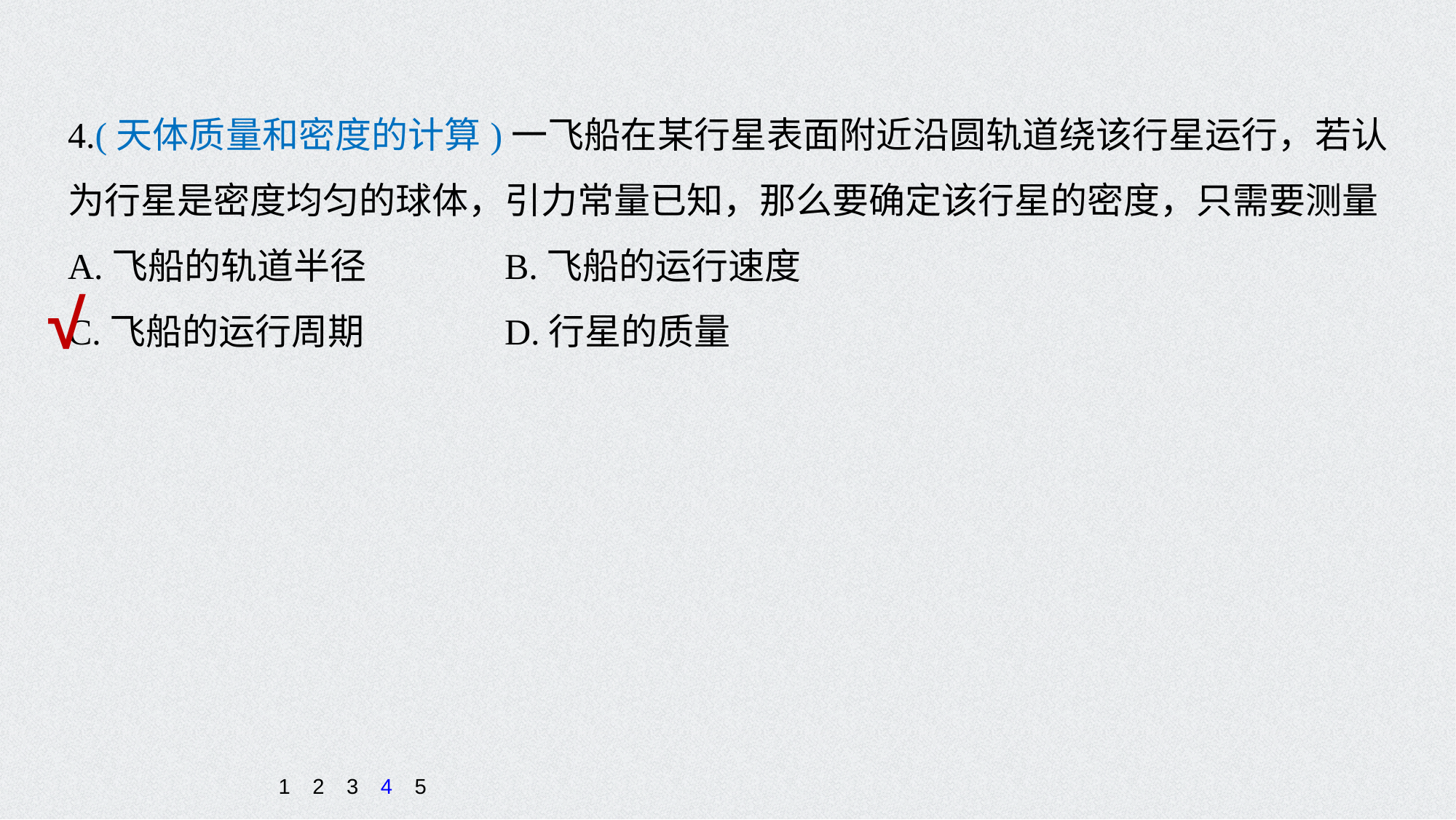

4.(天体质量和密度的计算)一飞船在某行星表面附近沿圆轨道绕该行星运行，若认为行星是密度均匀的球体，引力常量已知，那么要确定该行星的密度，只需要测量
A.飞船的轨道半径  		B.飞船的运行速度
C.飞船的运行周期  		D.行星的质量
√
1
2
3
4
5